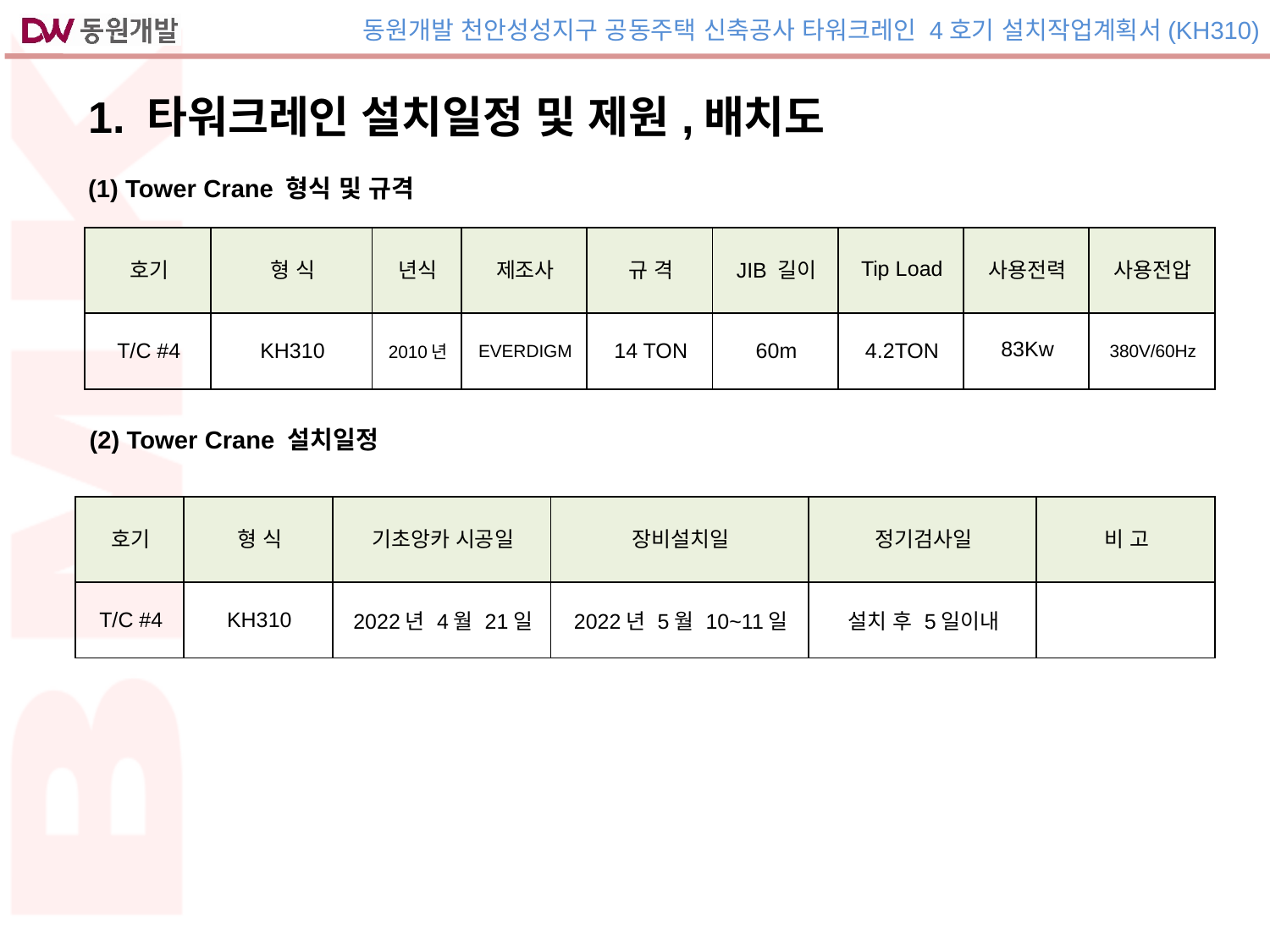

| 1. 타워크레인 설치일정 및 제원,배치도 |
| --- |
| (1) Tower Crane 형식 및 규격 |
| --- |
| 호기 | 형 식 | 년식 | 제조사 | 규 격 | JIB 길이 | Tip Load | 사용전력 | 사용전압 |
| --- | --- | --- | --- | --- | --- | --- | --- | --- |
| T/C #4 | KH310 | 2010년 | EVERDIGM | 14 TON | 60m | 4.2TON | 83Kw | 380V/60Hz |
| (2) Tower Crane 설치일정 |
| --- |
| 호기 | 형 식 | 기초앙카 시공일 | 장비설치일 | 정기검사일 | 비 고 |
| --- | --- | --- | --- | --- | --- |
| T/C #4 | KH310 | 2022년 4월 21일 | 2022년 5월 10~11일 | 설치 후 5일이내 |  |